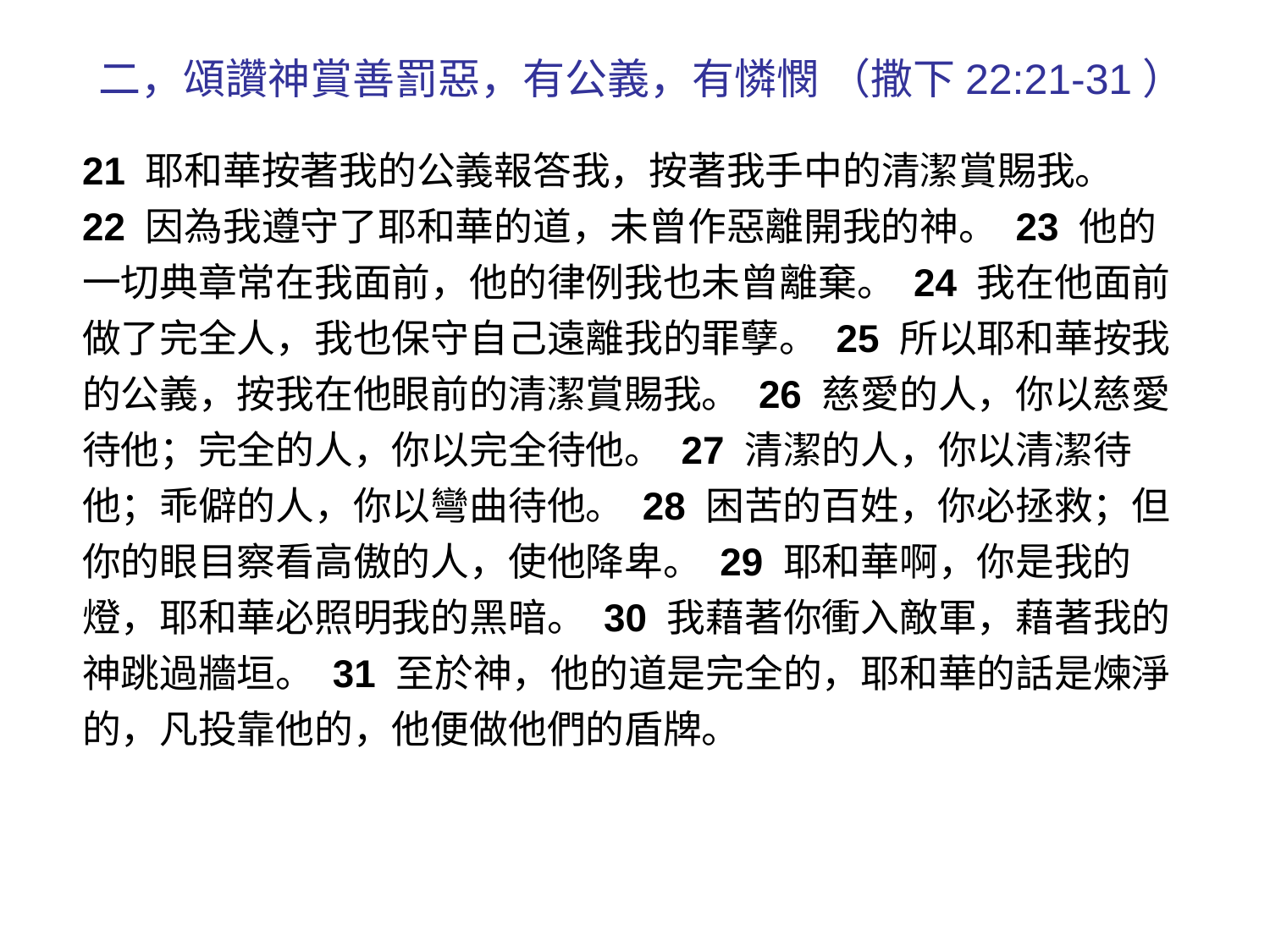

二，頌讚神賞善罰惡，有公義，有憐憫 （撒下22:21-31）
21 耶和華按著我的公義報答我，按著我手中的清潔賞賜我。 22 因為我遵守了耶和華的道，未曾作惡離開我的神。 23 他的一切典章常在我面前，他的律例我也未曾離棄。 24 我在他面前做了完全人，我也保守自己遠離我的罪孽。 25 所以耶和華按我的公義，按我在他眼前的清潔賞賜我。 26 慈愛的人，你以慈愛待他；完全的人，你以完全待他。 27 清潔的人，你以清潔待他；乖僻的人，你以彎曲待他。 28 困苦的百姓，你必拯救；但你的眼目察看高傲的人，使他降卑。 29 耶和華啊，你是我的燈，耶和華必照明我的黑暗。 30 我藉著你衝入敵軍，藉著我的神跳過牆垣。 31 至於神，他的道是完全的，耶和華的話是煉淨的，凡投靠他的，他便做他們的盾牌。